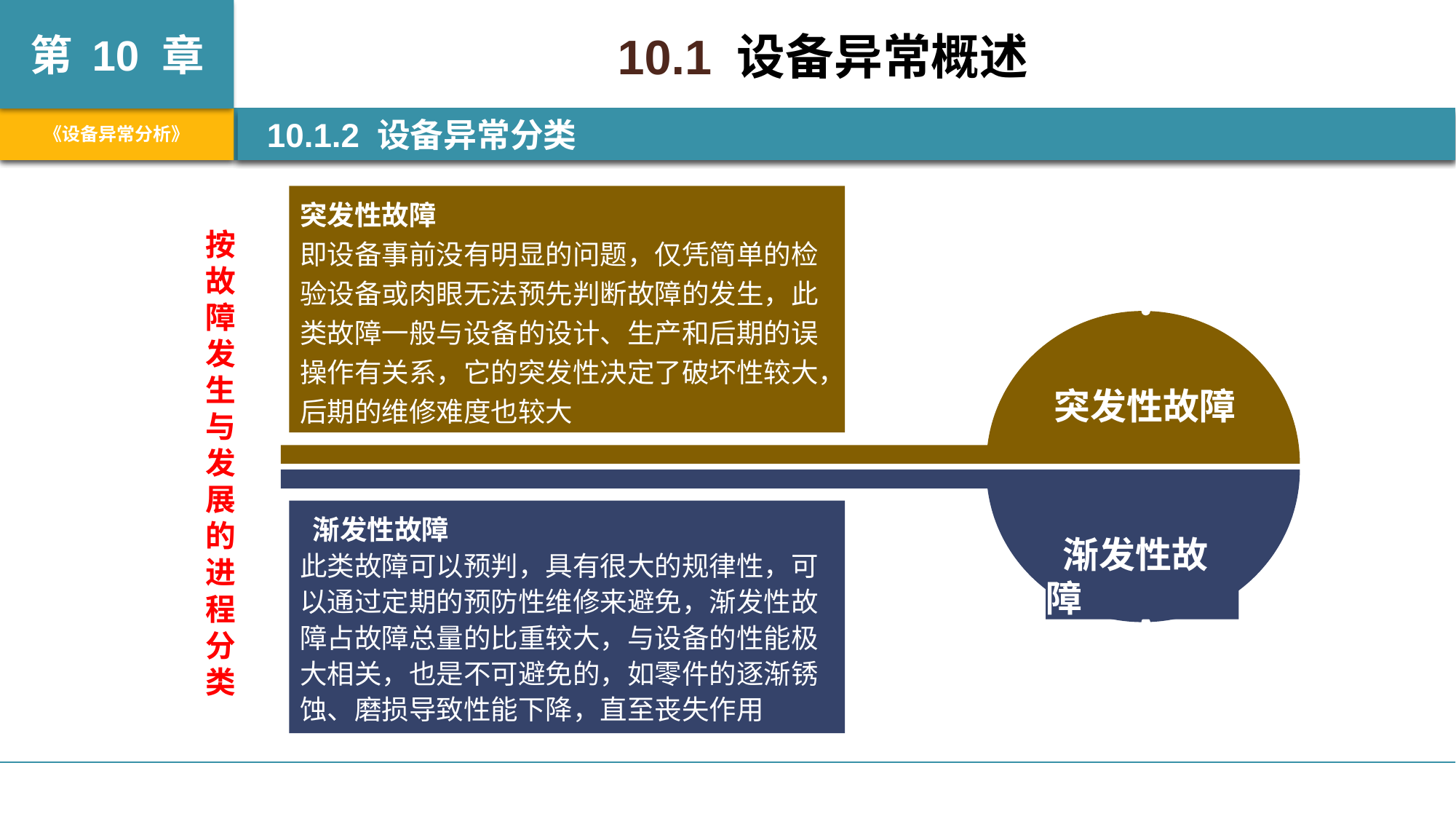

10.1 设备异常概述
  10.1.2 设备异常分类
突发性故障
即设备事前没有明显的问题，仅凭简单的检验设备或肉眼无法预先判断故障的发生，此类故障一般与设备的设计、生产和后期的误操作有关系，它的突发性决定了破坏性较大，后期的维修难度也较大

突发性故障

 渐发性故障
此类故障可以预判，具有很大的规律性，可以通过定期的预防性维修来避免，渐发性故障占故障总量的比重较大，与设备的性能极大相关，也是不可避免的，如零件的逐渐锈蚀、磨损导致性能下降，直至丧失作用

按故障发生与发展的进程分类
 渐发性故障